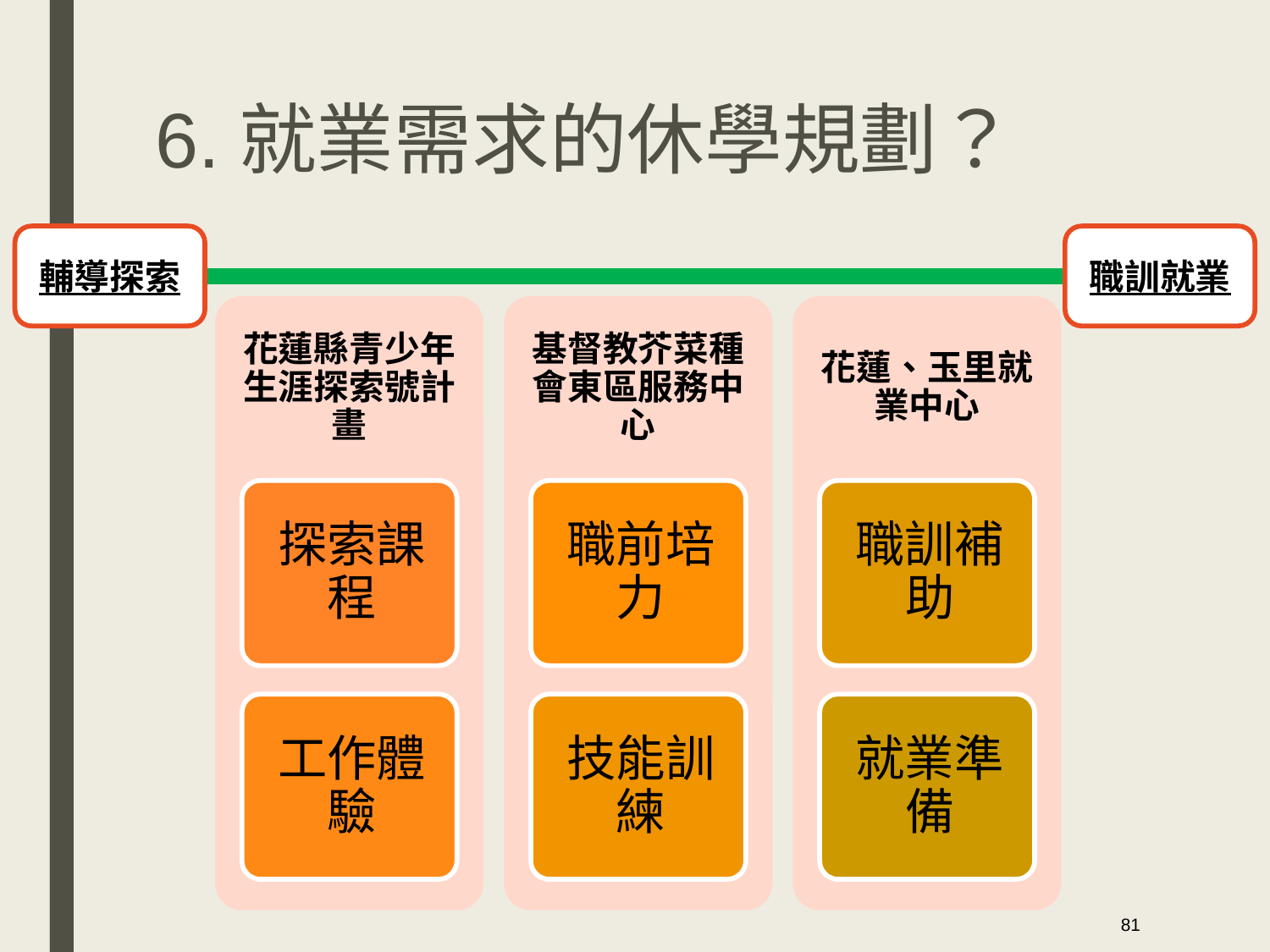

# 6.就業需求的休學規劃？
輔導探索
職訓就業
花蓮縣青少年生涯探索號計畫
探索課程
工作體驗
基督教芥菜種會東區服務中心
職前培力
技能訓練
花蓮、玉里就業中心
職訓補助
就業準備
81